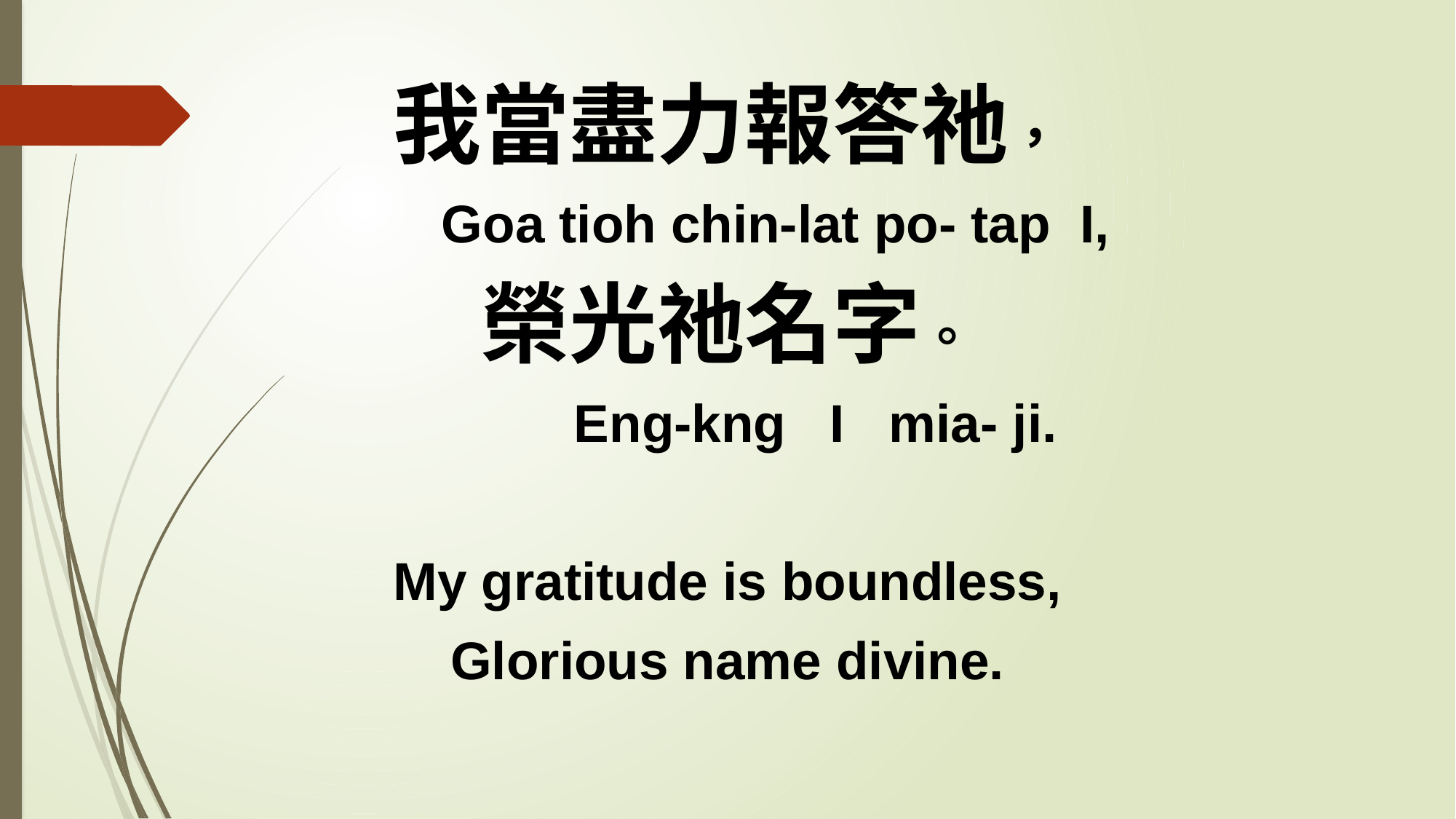

我當盡力報答祂，
                  Goa tioh chin-lat po- tap  I,
榮光祂名字。
                           Eng-kng   I   mia- ji.

My gratitude is boundless,
Glorious name divine.